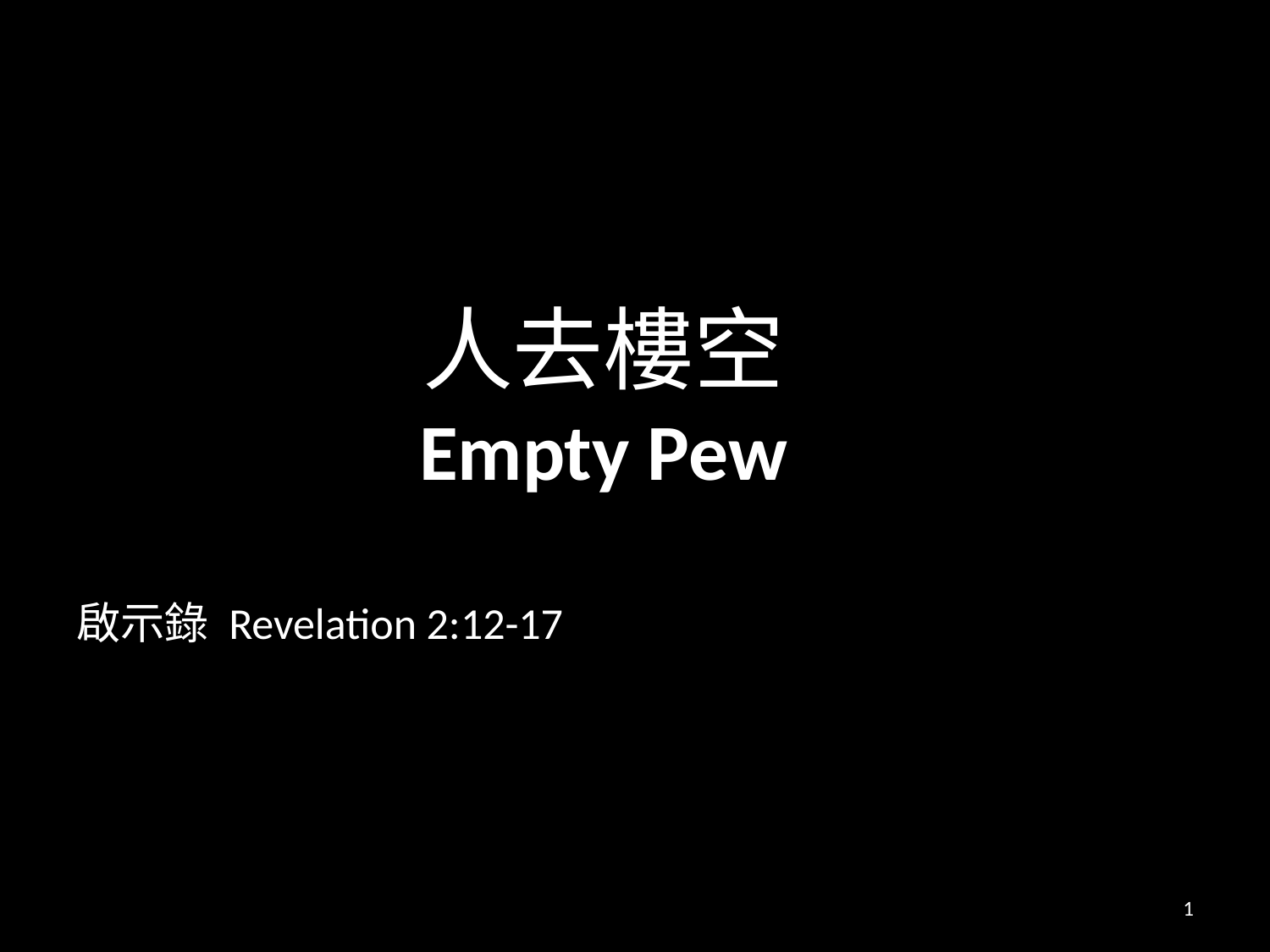

# 人去樓空 Empty Pew
啟示錄 Revelation 2:12-17
1